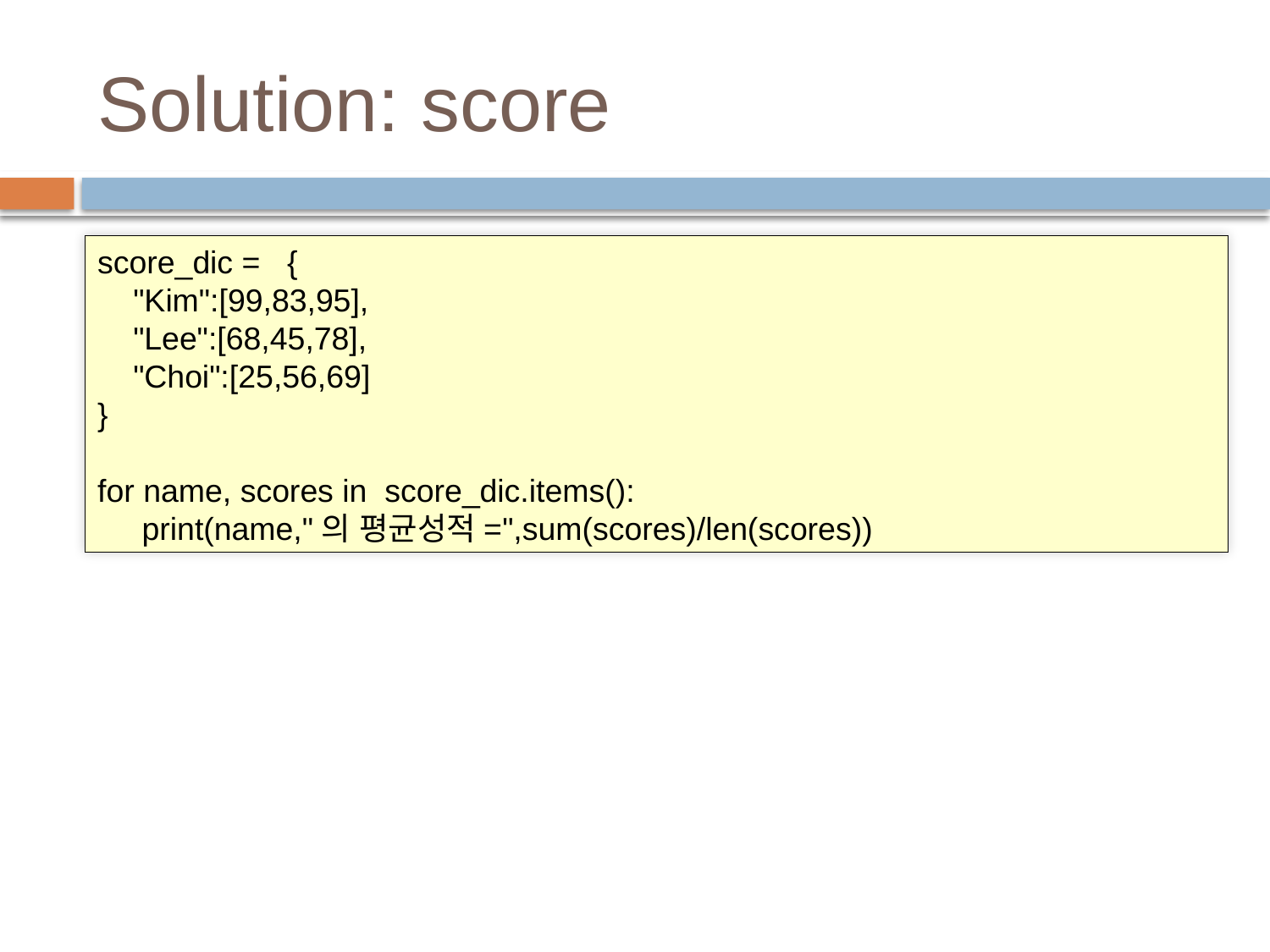

# Solution: score
score_dic =   {
    "Kim":[99,83,95],
    "Lee":[68,45,78],
    "Choi":[25,56,69]
}

for name, scores in  score_dic.items():
     print(name,"의 평균성적=",sum(scores)/len(scores))